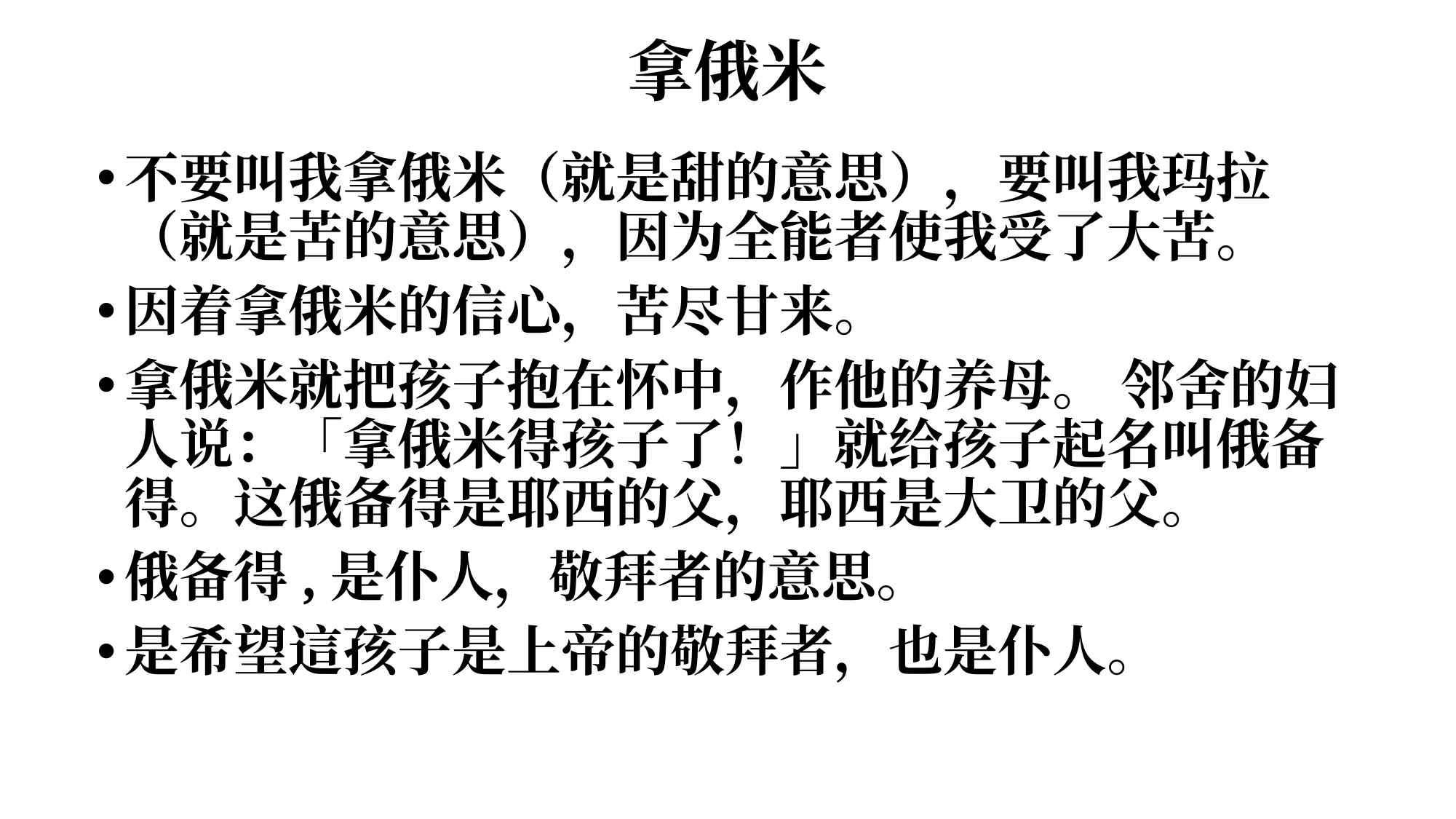

# 拿俄米
不要叫我拿俄米（就是甜的意思），要叫我玛拉（就是苦的意思），因为全能者使我受了大苦。
因着拿俄米的信心，苦尽甘来。
拿俄米就把孩子抱在怀中，作他的养母。 邻舍的妇人说：「拿俄米得孩子了！」就给孩子起名叫俄备得。这俄备得是耶西的父，耶西是大卫的父。
俄备得,是仆人，敬拜者的意思。
是希望這孩子是上帝的敬拜者，也是仆人。